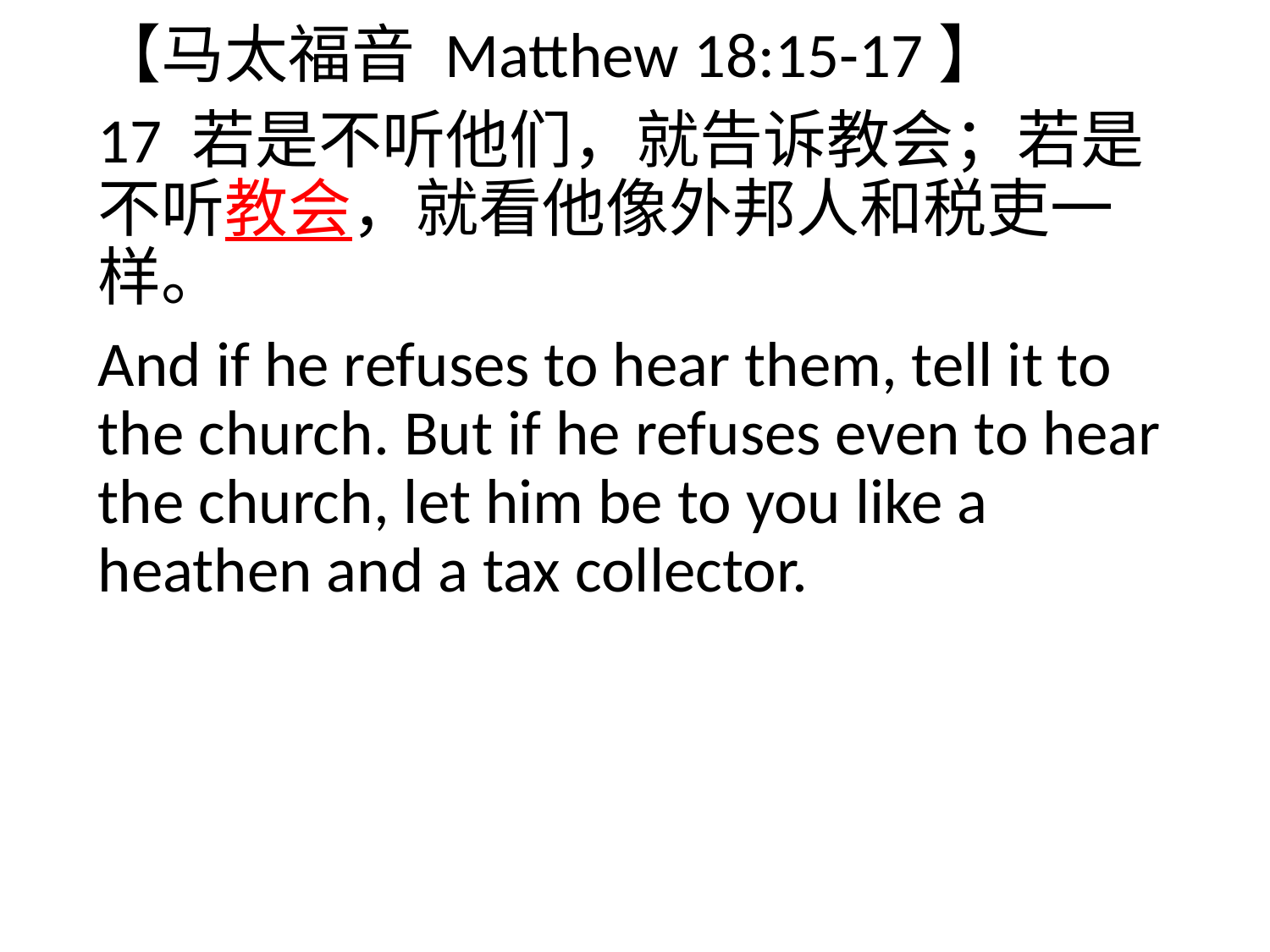

【马太福音 Matthew 18:15-17】
17 若是不听他们，就告诉教会；若是不听教会，就看他像外邦人和税吏一样。
And if he refuses to hear them, tell it to the church. But if he refuses even to hear the church, let him be to you like a heathen and a tax collector.